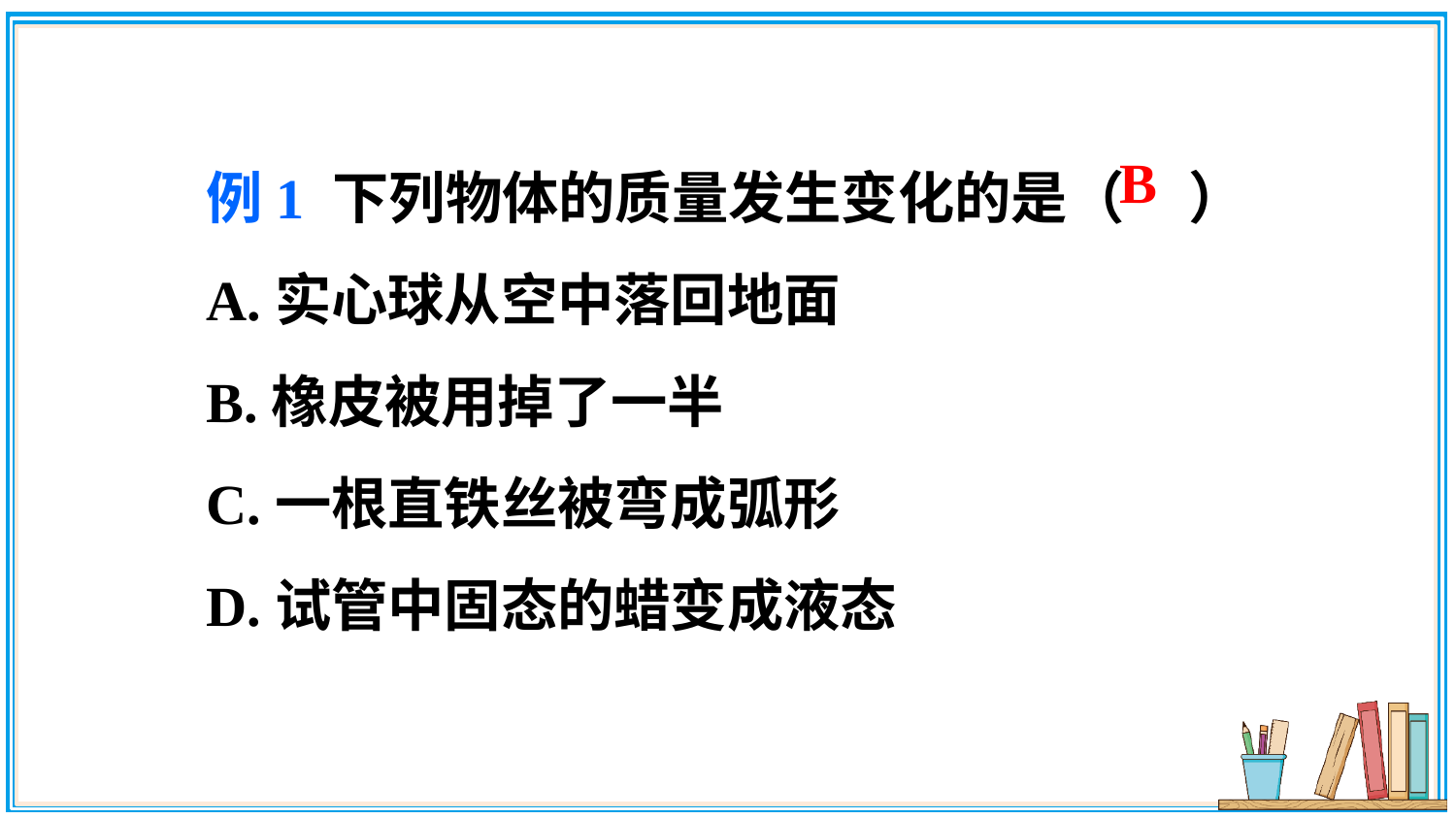

例1 下列物体的质量发生变化的是（     ）
A.实心球从空中落回地面
B.橡皮被用掉了一半
C.一根直铁丝被弯成弧形
D.试管中固态的蜡变成液态
B